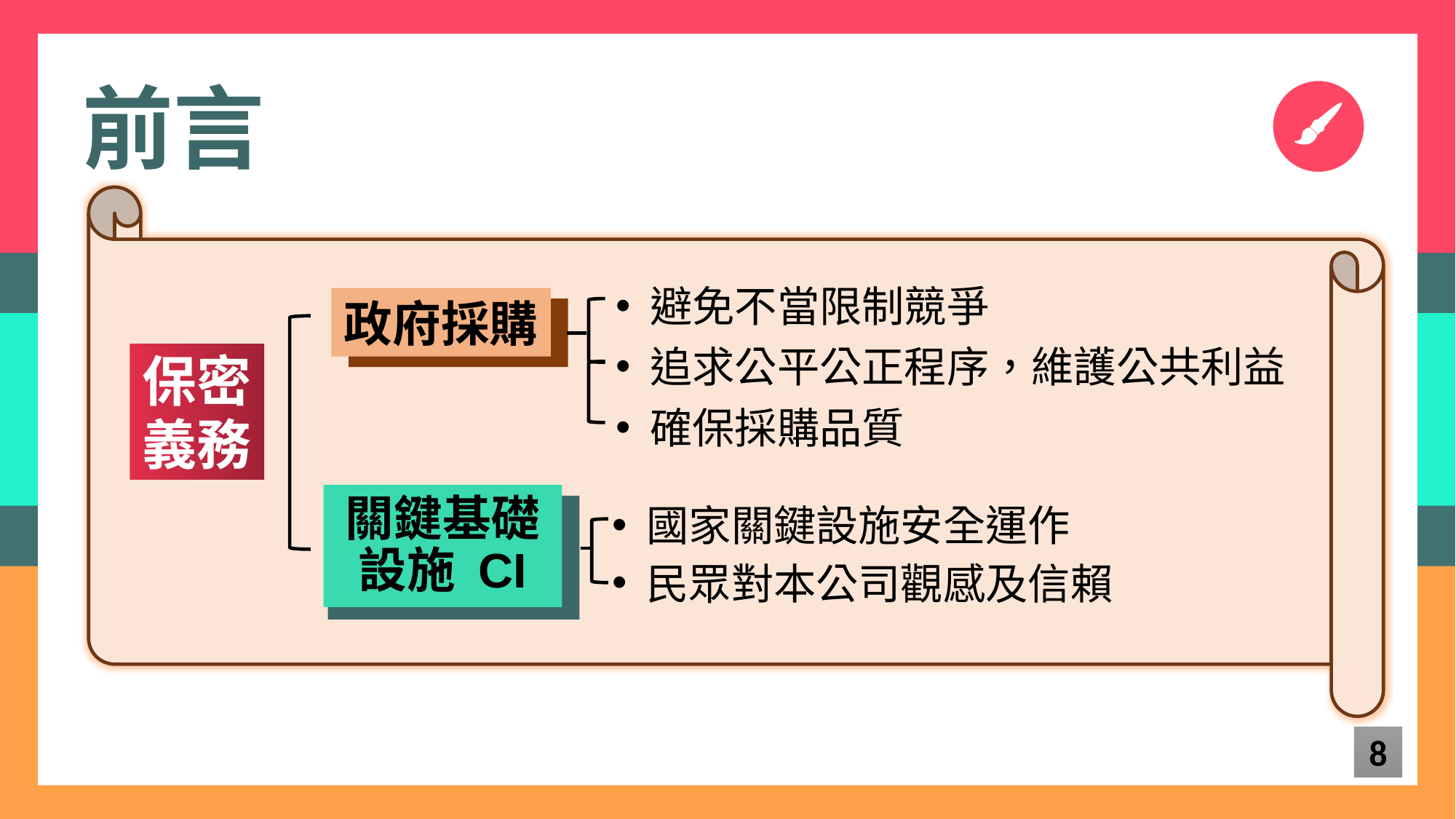

前言

避免不當限制競爭
追求公平公正程序，維護公共利益
確保採購品質
政府採購

保密義務

關鍵基礎設施 CI
國家關鍵設施安全運作
民眾對本公司觀感及信賴

8